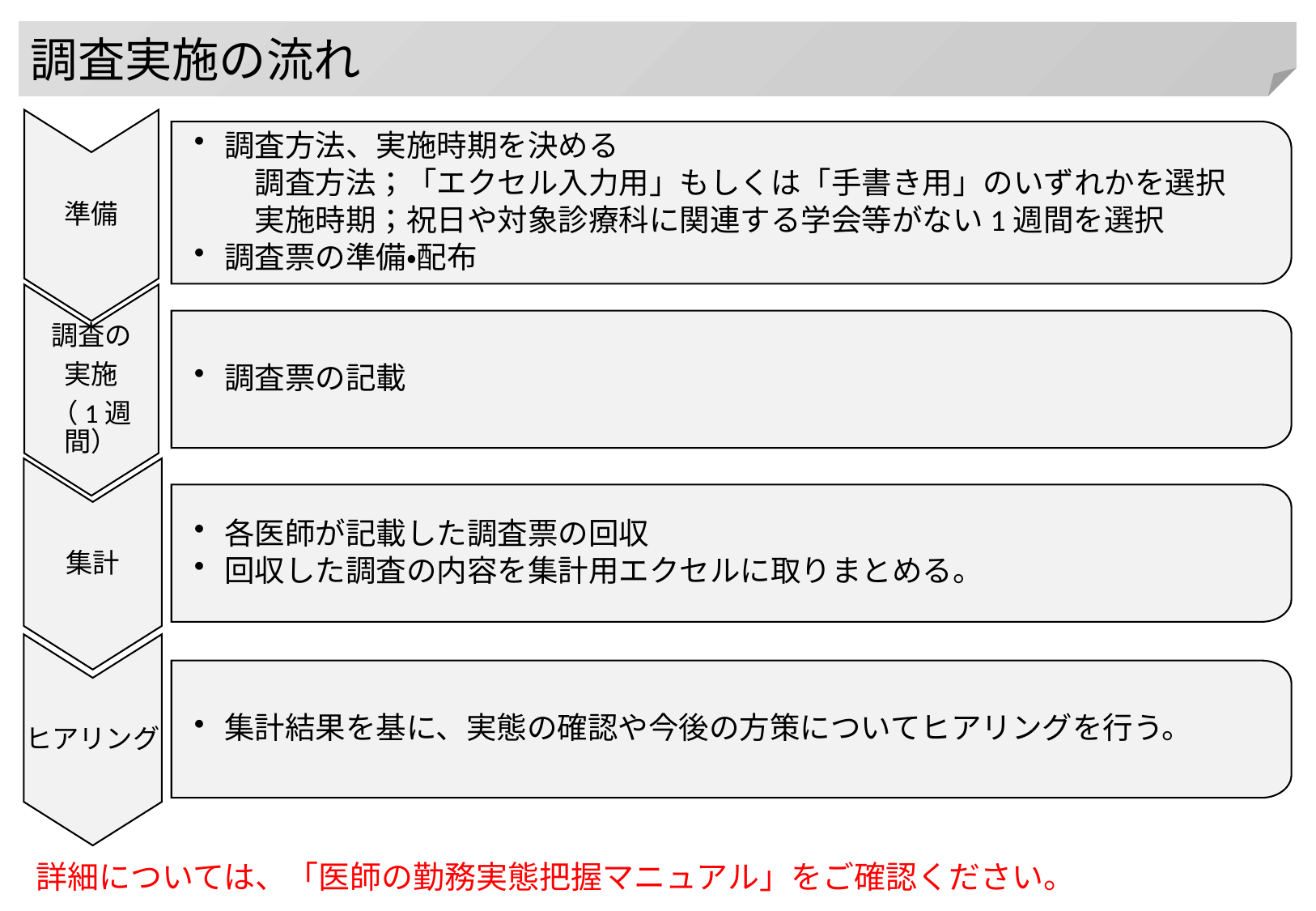

調査実施の流れ
準備
調査方法、実施時期を決める
調査方法；「エクセル入力用」もしくは「手書き用」のいずれかを選択
実施時期；祝日や対象診療科に関連する学会等がない1週間を選択
調査票の準備・配布
調査の
実施
（1週間）
調査票の記載
集計
各医師が記載した調査票の回収
回収した調査の内容を集計用エクセルに取りまとめる。
ヒアリング
集計結果を基に、実態の確認や今後の方策についてヒアリングを行う。
詳細については、「医師の勤務実態把握マニュアル」をご確認ください。